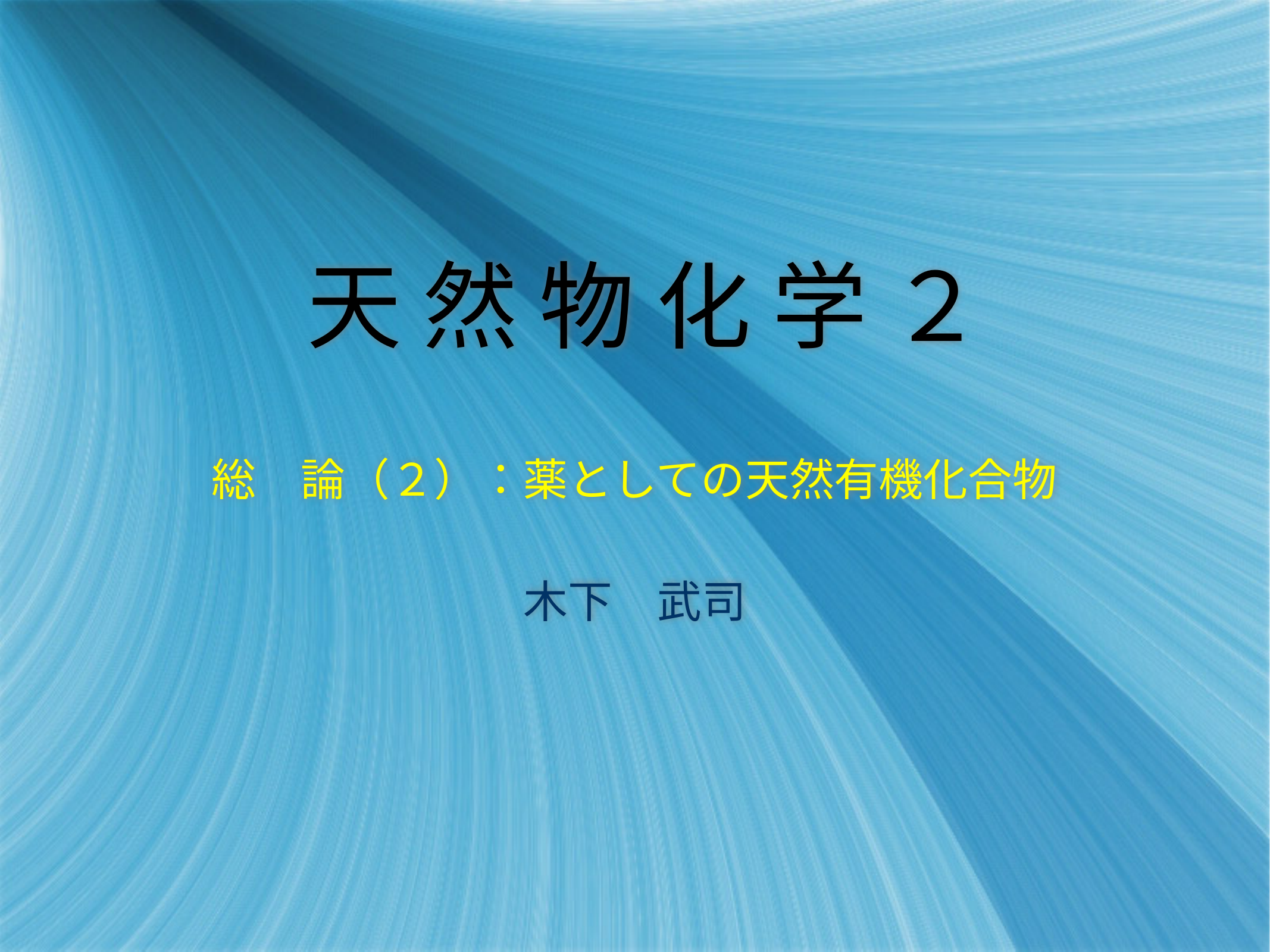

# 天 然 物 化 学 ２
総　論（２）：薬としての天然有機化合物

木下　武司